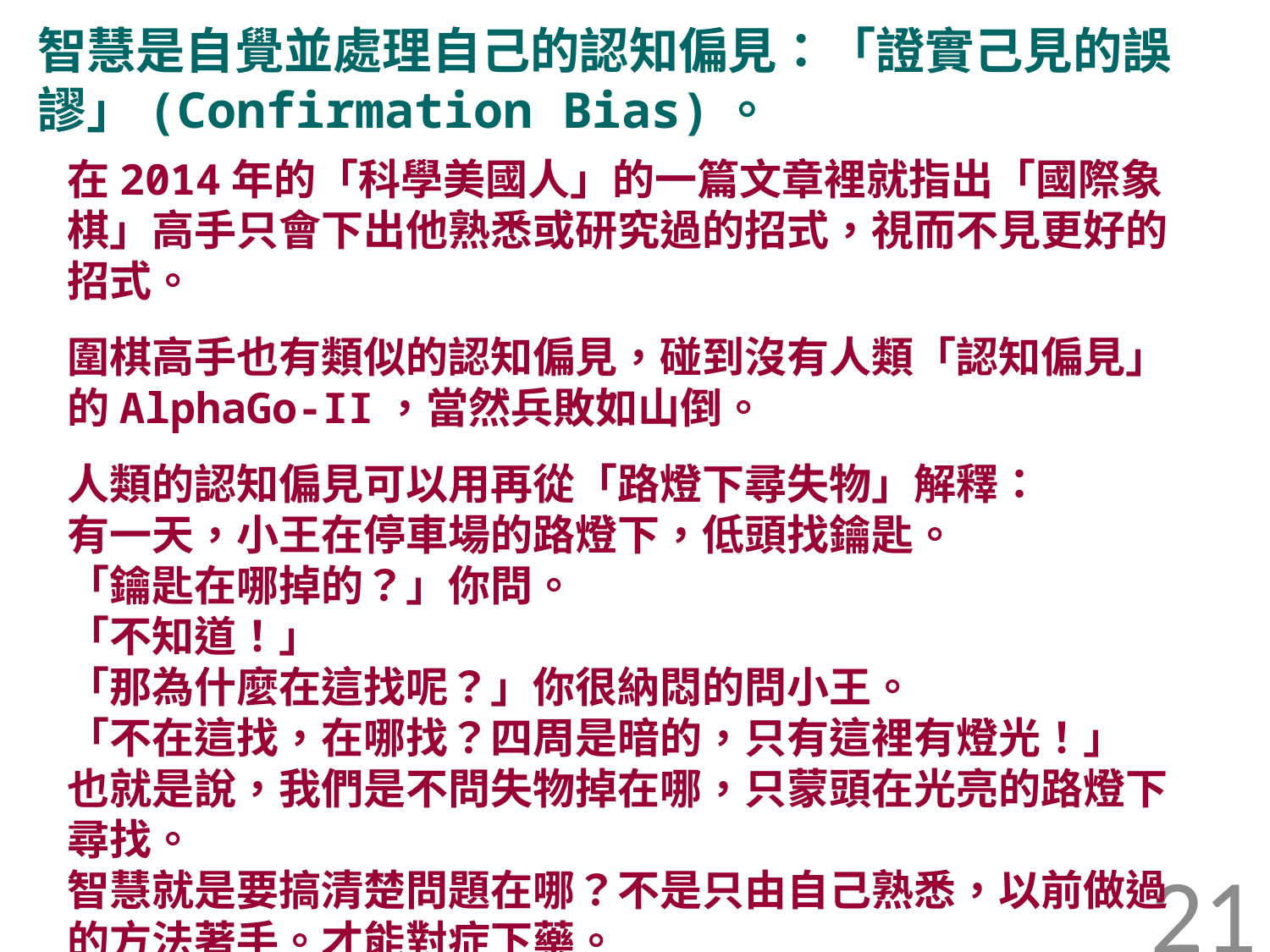

智慧是自覺並處理自己的認知偏見：「證實己見的誤謬」(Confirmation Bias)。
在2014年的「科學美國人」的一篇文章裡就指出「國際象棋」高手只會下出他熟悉或研究過的招式，視而不見更好的招式。

圍棋高手也有類似的認知偏見，碰到沒有人類「認知偏見」的AlphaGo-II，當然兵敗如山倒。

人類的認知偏見可以用再從「路燈下尋失物」解釋：
有一天，小王在停車場的路燈下，低頭找鑰匙。
「鑰匙在哪掉的？」你問。
「不知道！」
「那為什麼在這找呢？」你很納悶的問小王。
「不在這找，在哪找？四周是暗的，只有這裡有燈光！」
也就是說，我們是不問失物掉在哪，只蒙頭在光亮的路燈下尋找。
智慧就是要搞清楚問題在哪？不是只由自己熟悉，以前做過的方法著手。才能對症下藥。
21